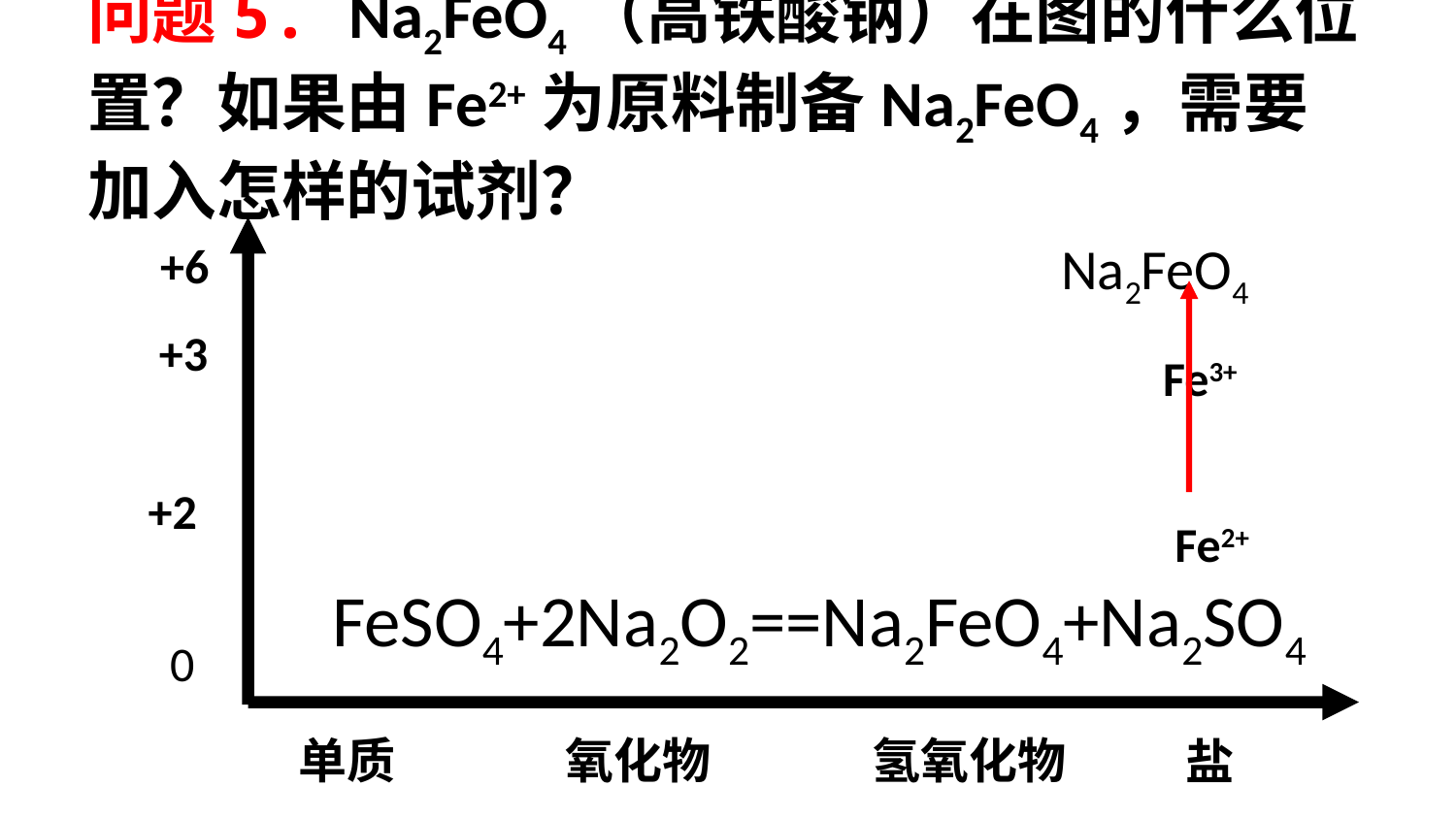

# 问题5. Na2FeO4（高铁酸钠）在图的什么位置？如果由Fe2+为原料制备Na2FeO4，需要加入怎样的试剂？

+3
+2
0
Fe3+
Fe2+

单质
氧化物
氢氧化物
盐
Na2FeO4
+6

FeSO4+2Na2O2==Na2FeO4+Na2SO4